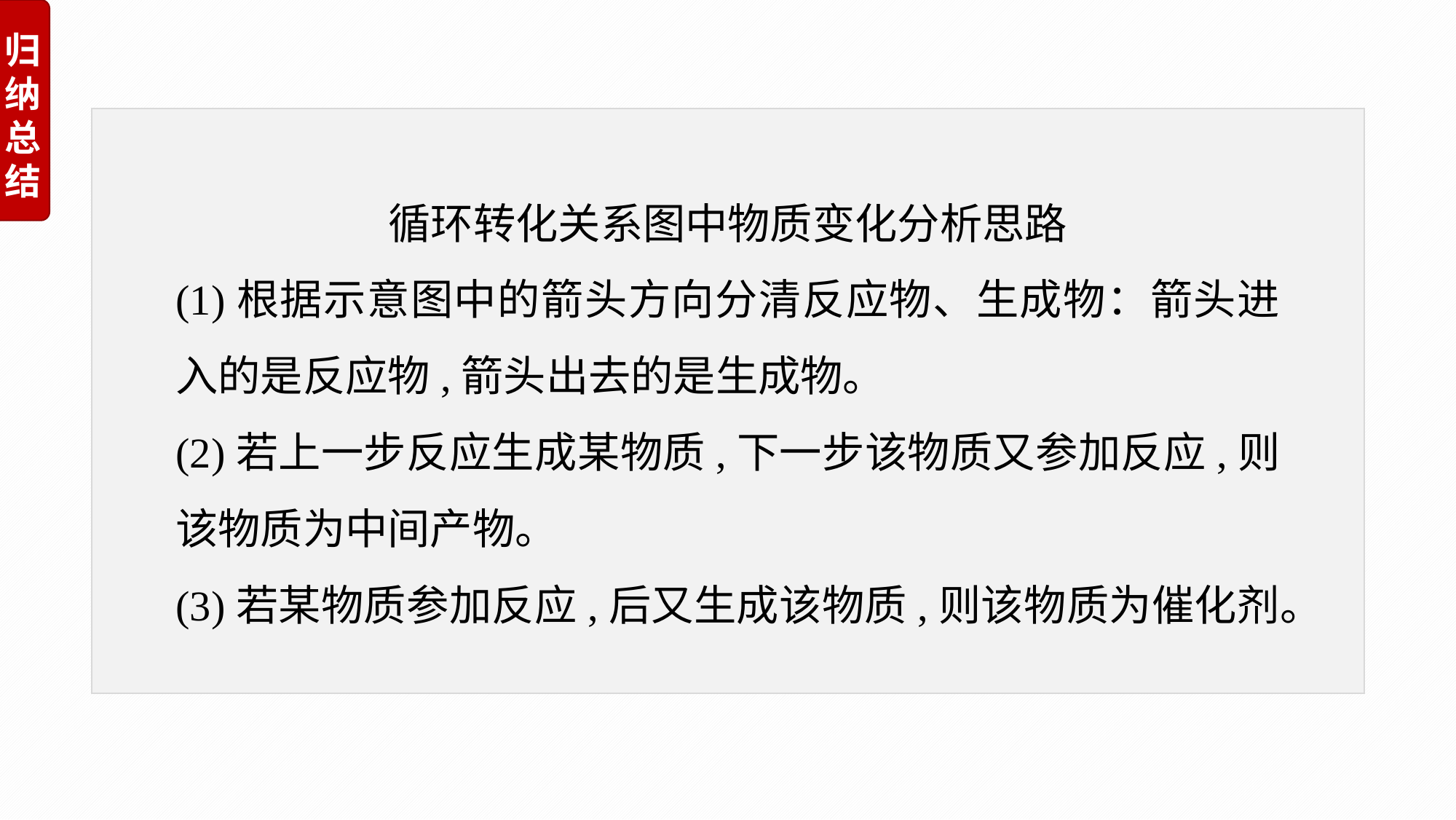

循环转化关系图中物质变化分析思路
(1)根据示意图中的箭头方向分清反应物、生成物：箭头进入的是反应物,箭头出去的是生成物。
(2)若上一步反应生成某物质,下一步该物质又参加反应,则该物质为中间产物。
(3)若某物质参加反应,后又生成该物质,则该物质为催化剂。